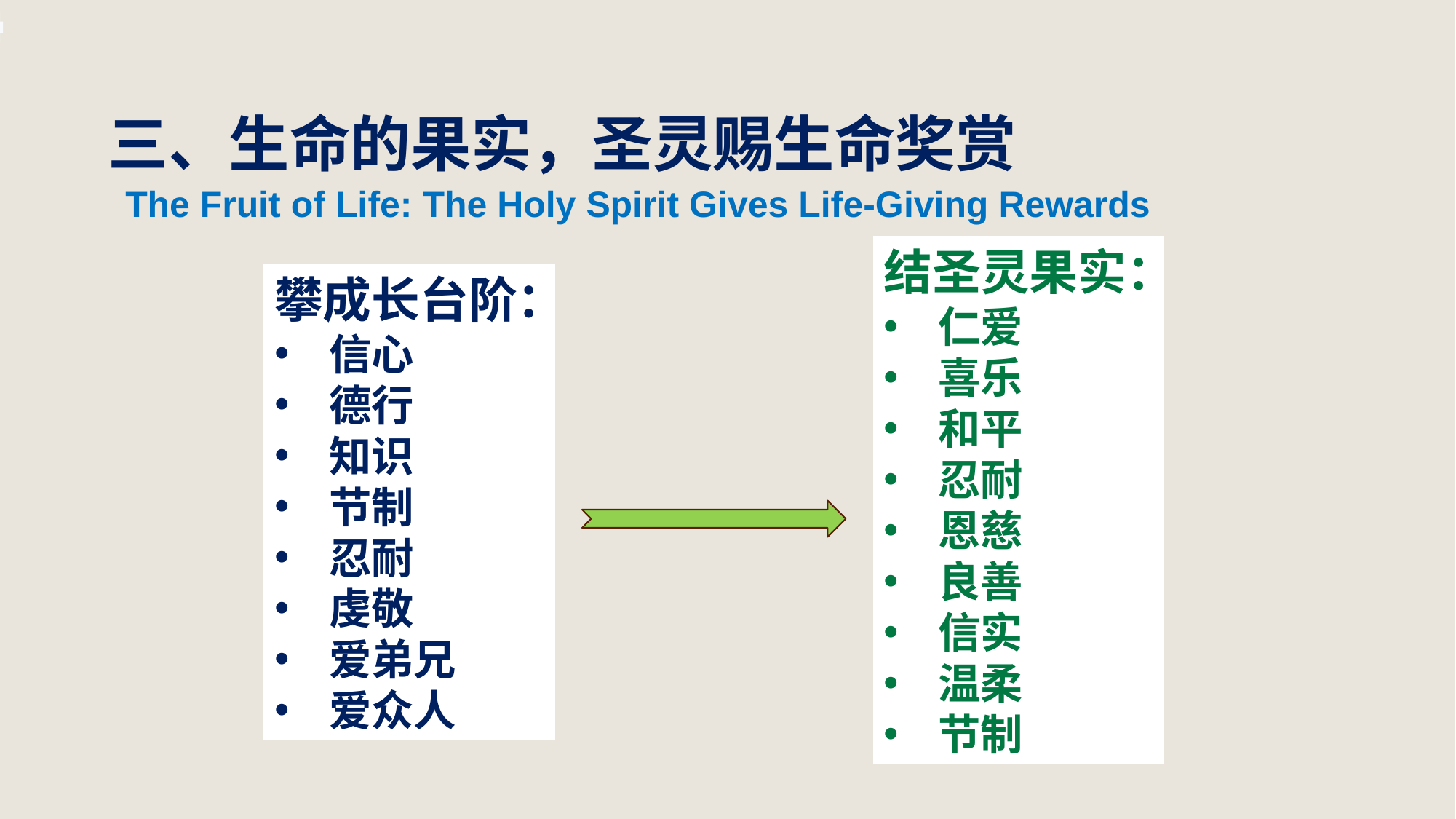

三、生命的果实，圣灵赐生命奖赏
        The Fruit of Life: The Holy Spirit Gives Life-Giving Rewards
结圣灵果实：
仁爱
喜乐
和平
忍耐
恩慈
良善
信实
温柔
节制
攀成长台阶：
信心
德行
知识
节制
忍耐
虔敬
爱弟兄
爱众人